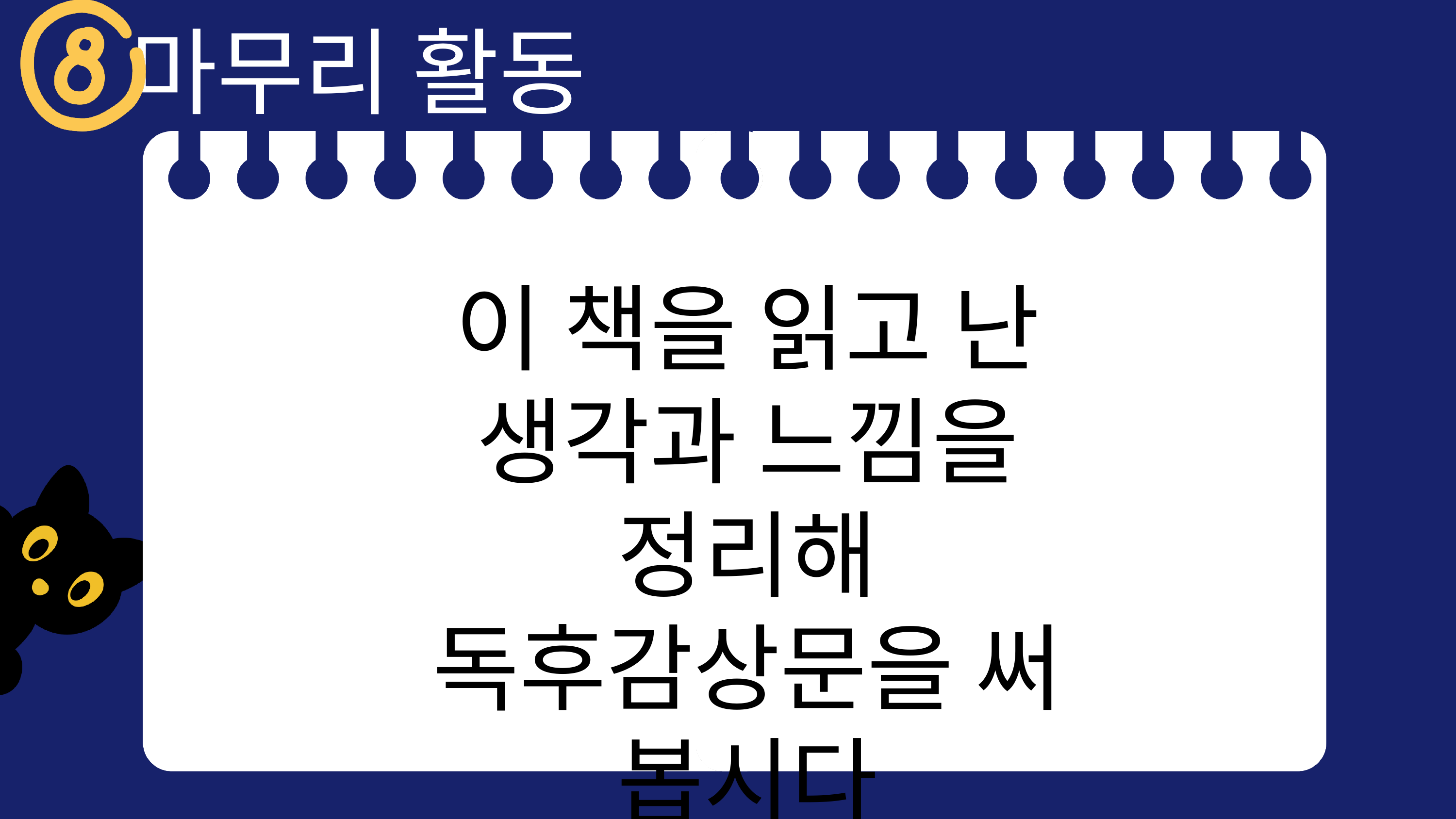

마무리 활동

이 책을 읽고 난
생각과 느낌을 정리해
독후감상문을 써 봅시다